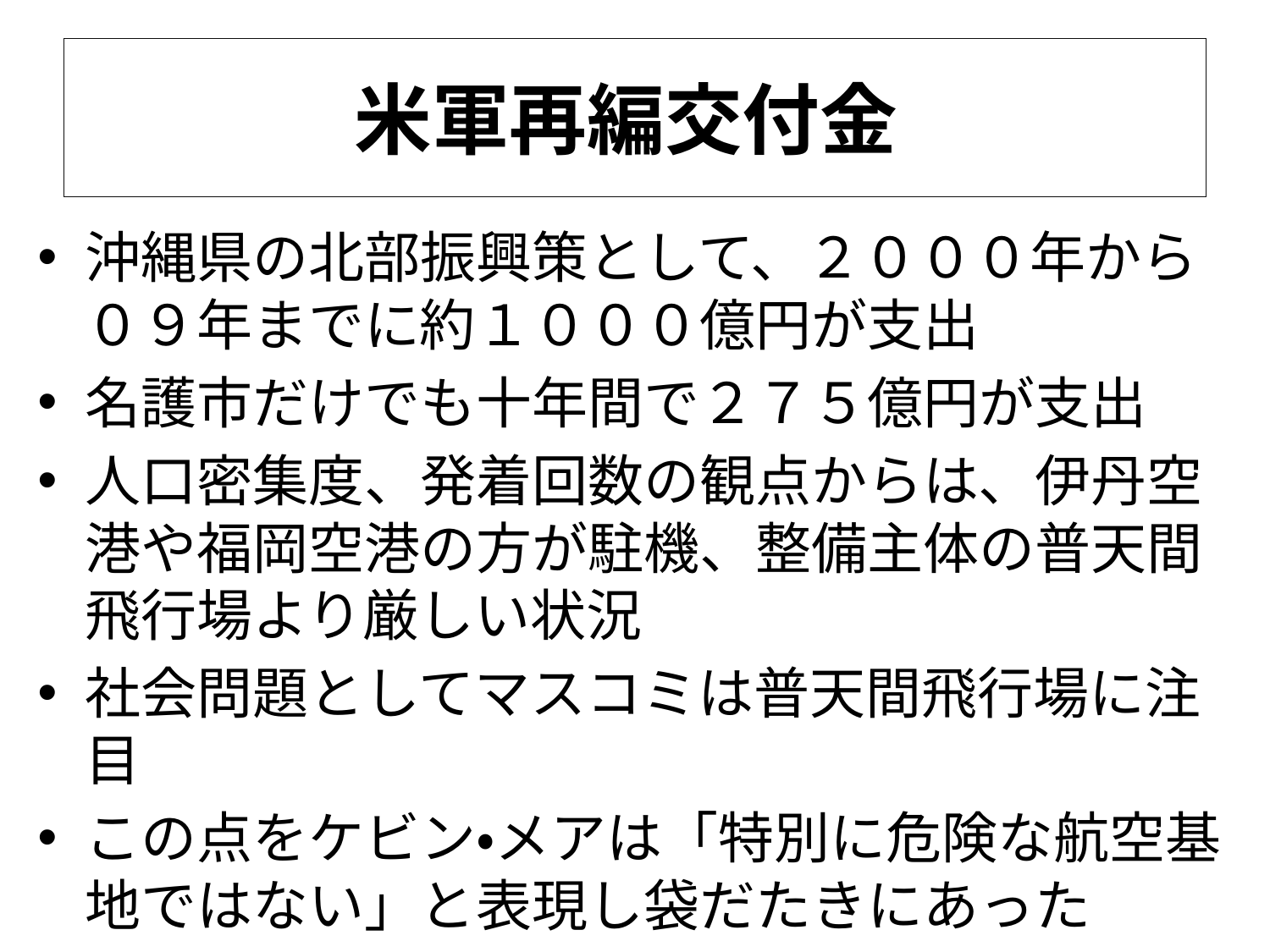

# 米軍再編交付金
沖縄県の北部振興策として、２０００年から０９年までに約１０００億円が支出
名護市だけでも十年間で２７５億円が支出
人口密集度、発着回数の観点からは、伊丹空港や福岡空港の方が駐機、整備主体の普天間飛行場より厳しい状況
社会問題としてマスコミは普天間飛行場に注目
この点をケビン・メアは「特別に危険な航空基地ではない」と表現し袋だたきにあった